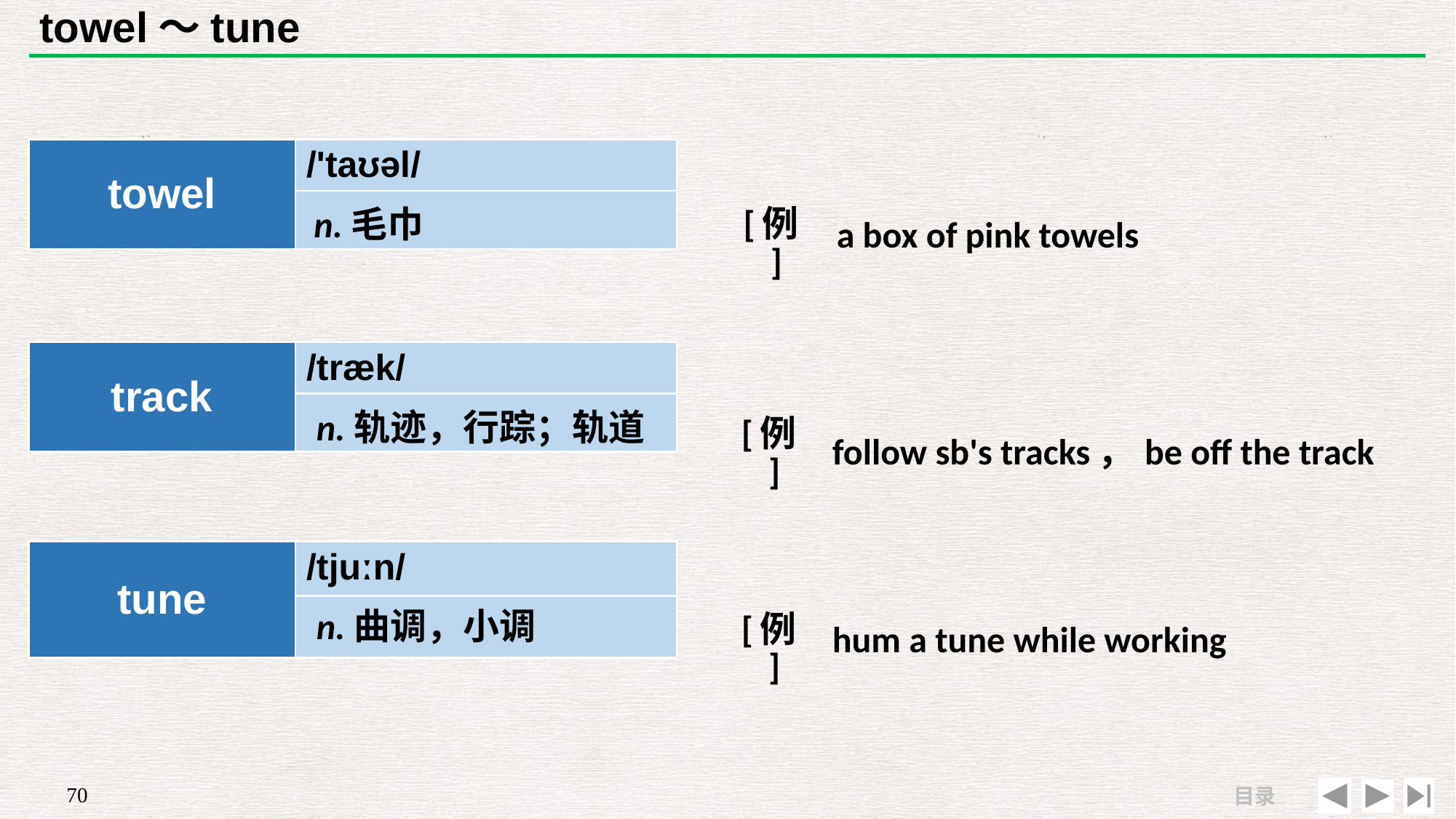

# towel～tune

| towel | /'taʊəl/ |
| --- | --- |
|  |  |
|  |  |
| --- | --- |
| [例] | a box of pink towels |
n.毛巾
| track | /træk/ |
| --- | --- |
|  |  |
|  |  |
| --- | --- |
| [例] | follow sb's tracks，be off the track |
n.轨迹，行踪；轨道
|  |  |
| --- | --- |
| [例] | hum a tune while working |
| tune | /tjuːn/ |
| --- | --- |
|  |  |
n.曲调，小调